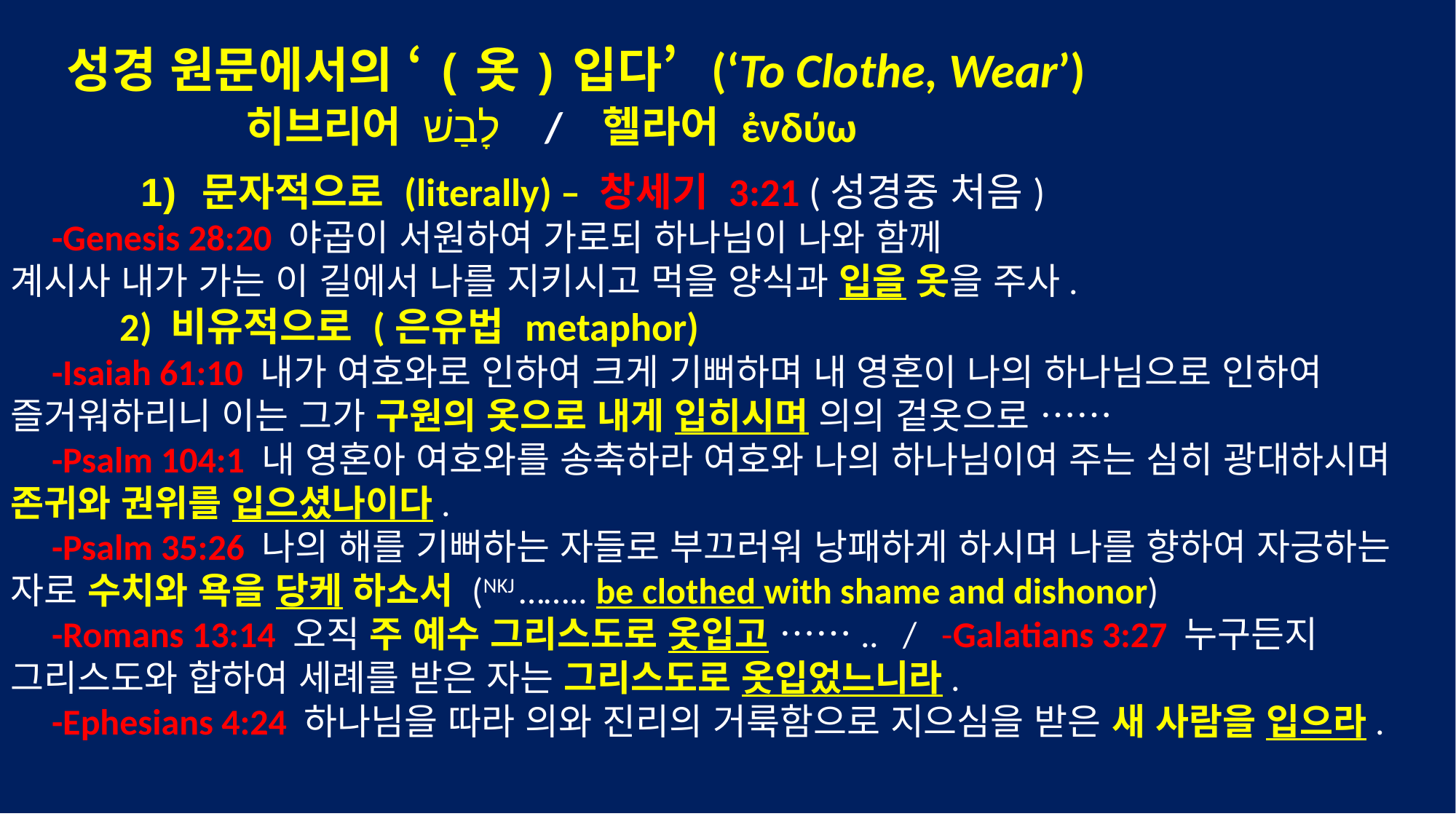

성경 원문에서의 ‘(옷)입다’  (‘To Clothe, Wear’)
                   히브리어 לָבַשׁ    /   헬라어 ἐνδύω

문자적으로 (literally) – 창세기 3:21 (성경중 처음)
     -Genesis 28:20 야곱이 서원하여 가로되 하나님이 나와 함께
계시사 내가 가는 이 길에서 나를 지키시고 먹을 양식과 입을 옷을 주사.
	2) 비유적으로 (은유법 metaphor)
     -Isaiah 61:10 내가 여호와로 인하여 크게 기뻐하며 내 영혼이 나의 하나님으로 인하여 즐거워하리니 이는 그가 구원의 옷으로 내게 입히시며 의의 겉옷으로 ……
     -Psalm 104:1 내 영혼아 여호와를 송축하라 여호와 나의 하나님이여 주는 심히 광대하시며 존귀와 권위를 입으셨나이다.
     -Psalm 35:26 나의 해를 기뻐하는 자들로 부끄러워 낭패하게 하시며 나를 향하여 자긍하는 자로 수치와 욕을 당케 하소서 (NKJ …….. be clothed with shame and dishonor)
     -Romans 13:14 오직 주 예수 그리스도로 옷입고 ……..   /   -Galatians 3:27 누구든지 그리스도와 합하여 세례를 받은 자는 그리스도로 옷입었느니라.
     -Ephesians 4:24 하나님을 따라 의와 진리의 거룩함으로 지으심을 받은 새 사람을 입으라.